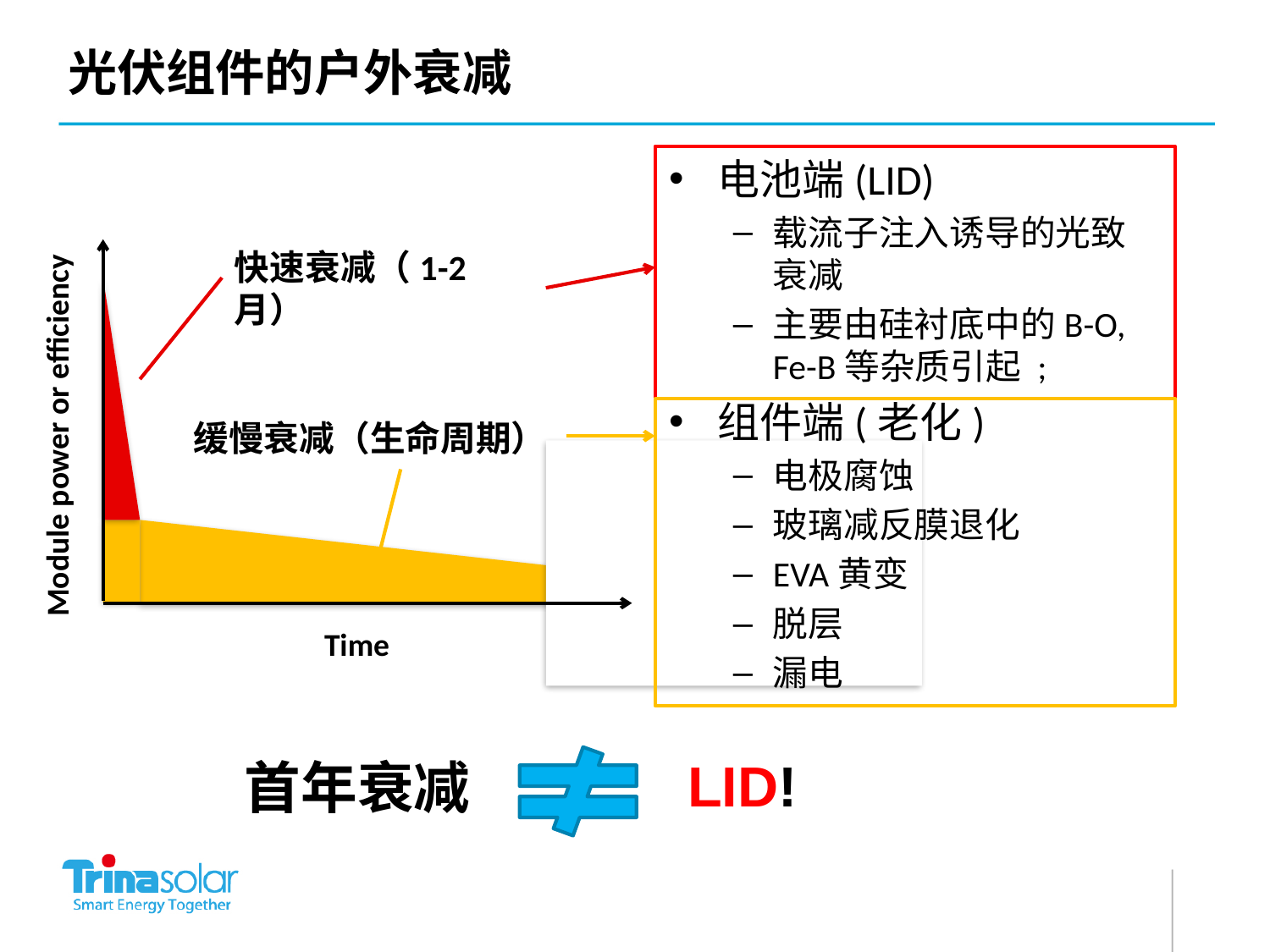

光伏组件的户外衰减

电池端(LID)
载流子注入诱导的光致衰减
主要由硅衬底中的B-O, Fe-B等杂质引起 ;
组件端(老化)
电极腐蚀
玻璃减反膜退化
EVA黄变
脱层
漏电

快速衰减（1-2月）

Module power or efficiency
缓慢衰减（生命周期）

Time

LID!
首年衰减